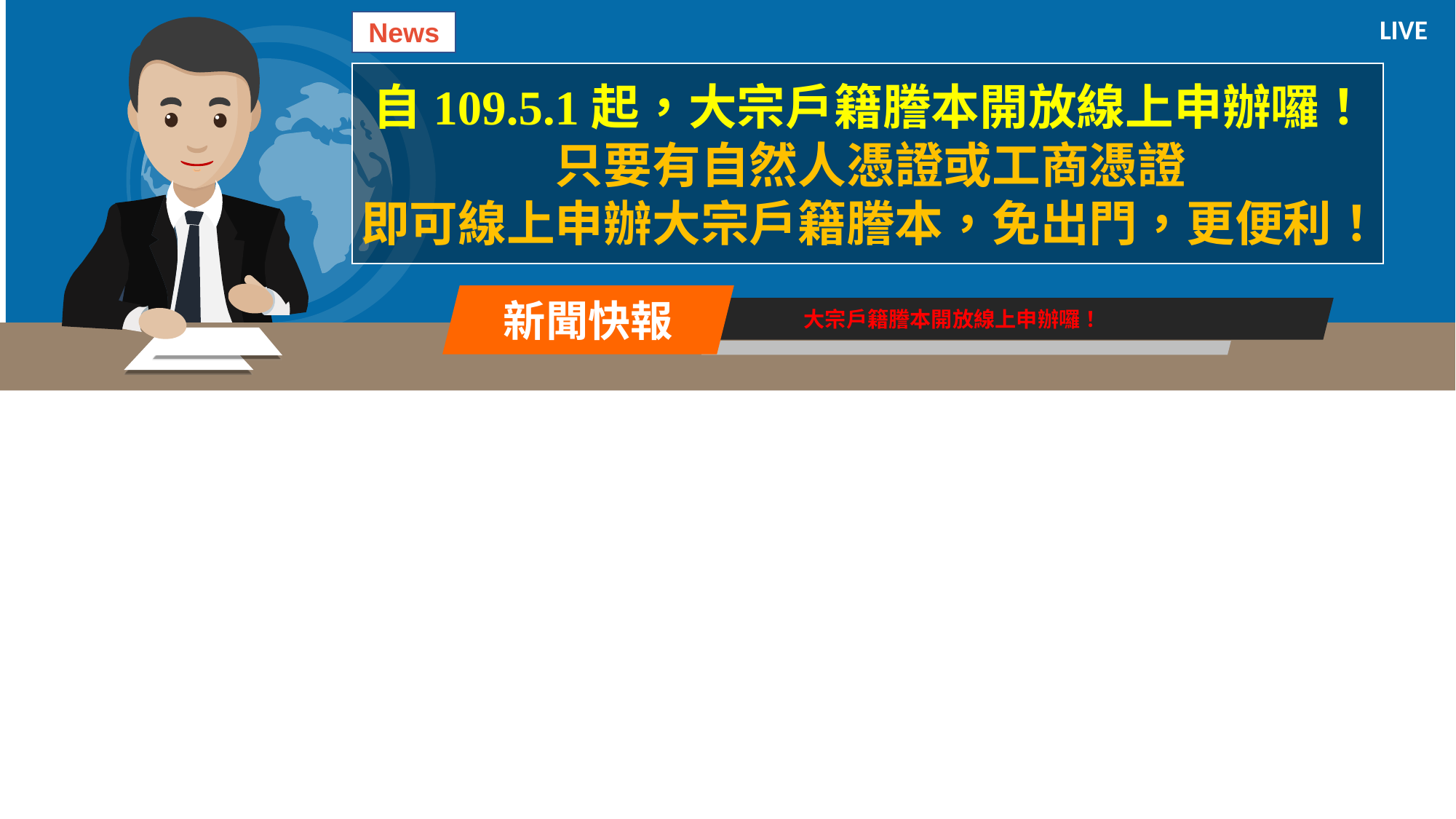

LIVE
News

自109.5.1起，大宗戶籍謄本開放線上申辦囉！
只要有自然人憑證或工商憑證
即可線上申辦大宗戶籍謄本，免出門，更便利！

新聞快報
      大宗戶籍謄本開放線上申辦囉！